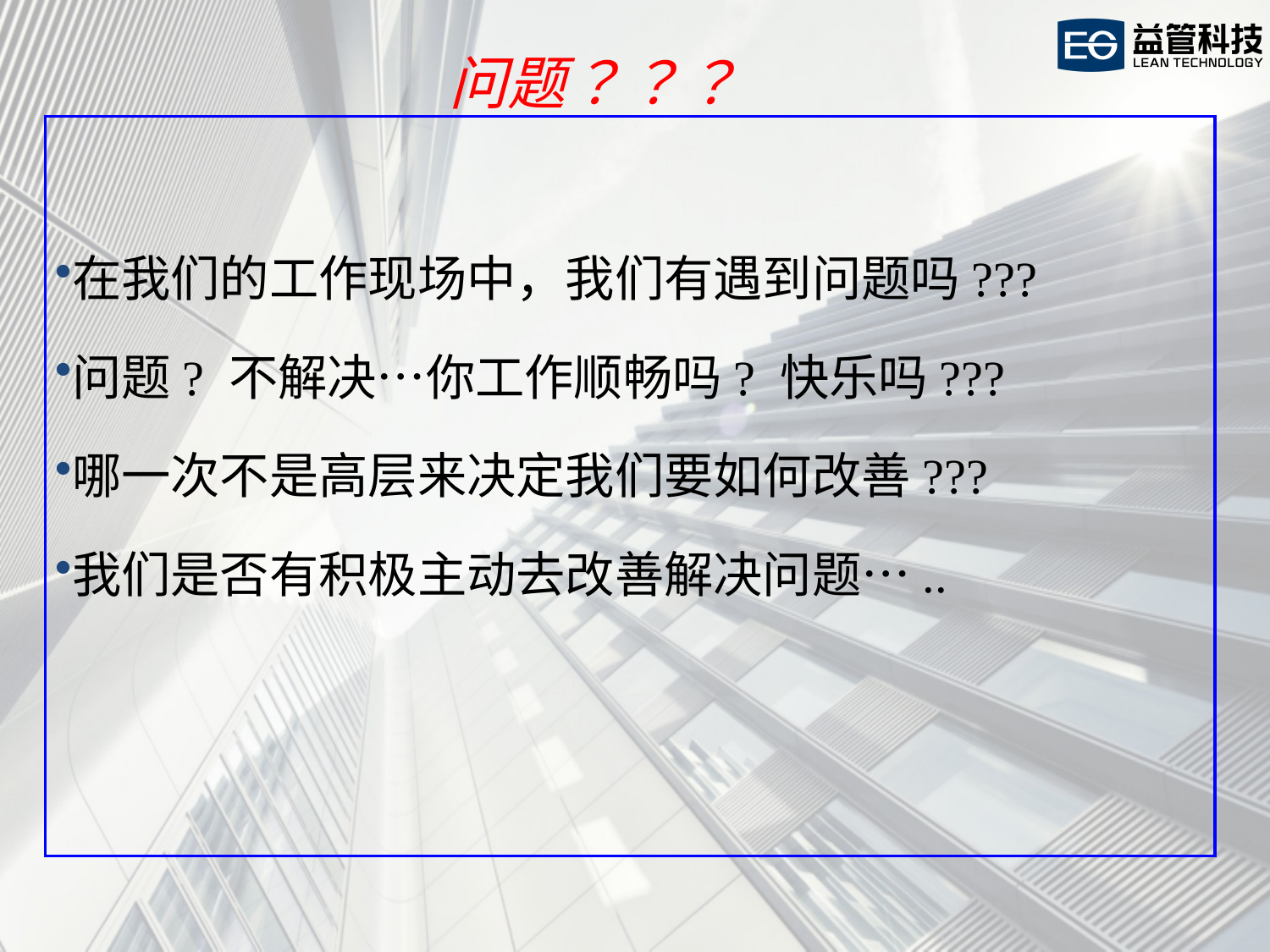

问题？？？

在我们的工作现场中，我们有遇到问题吗???
问题? 不解决…你工作顺畅吗? 快乐吗???
哪一次不是高层来决定我们要如何改善???
我们是否有积极主动去改善解决问题…..